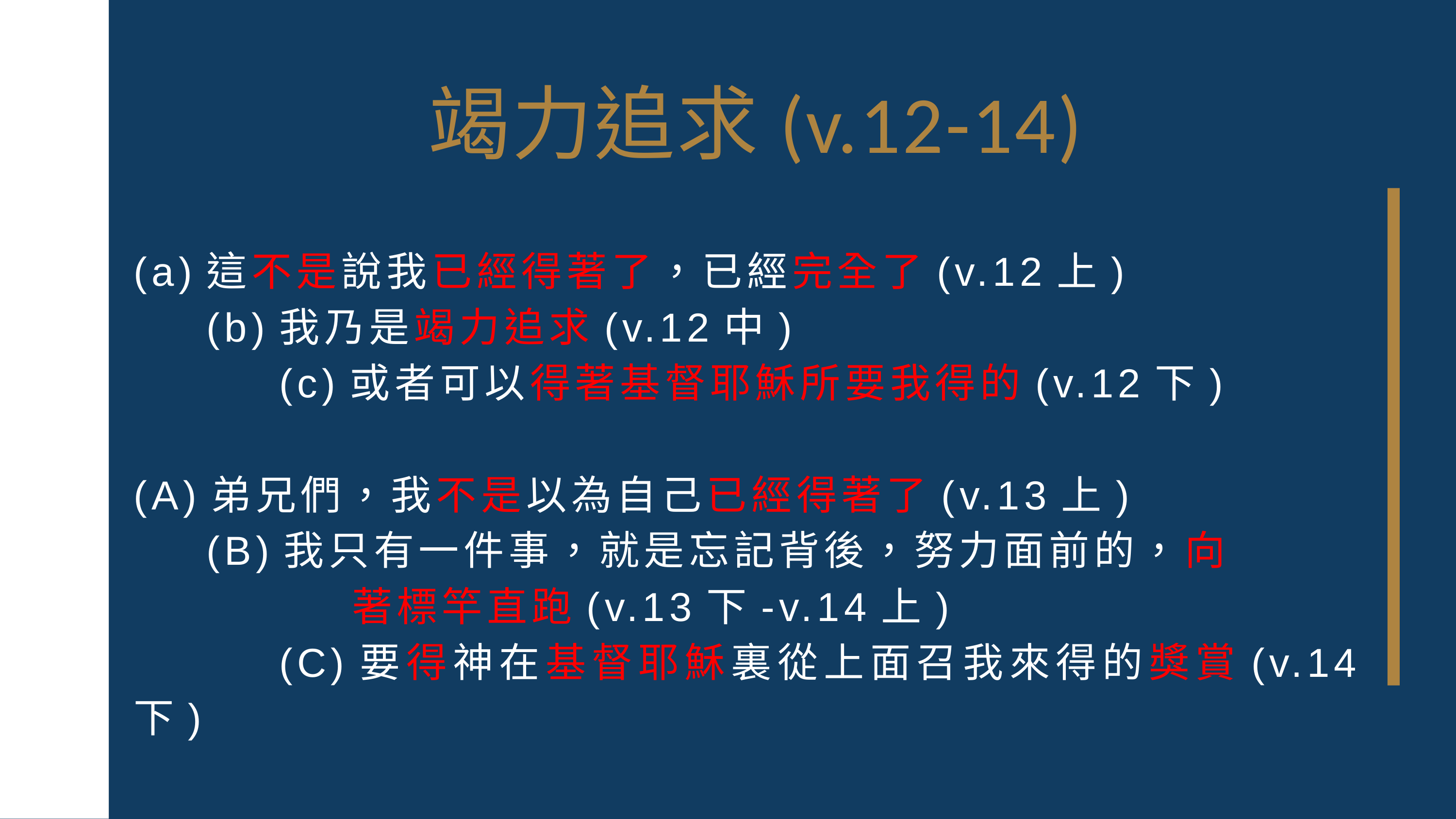

竭力追求(v.12-14)

(a)這不是說我已經得著了，已經完全了(v.12上)
	(b)我乃是竭力追求(v.12中)
		(c)或者可以得著基督耶穌所要我得的(v.12下)

(A)弟兄們，我不是以為自己已經得著了(v.13上)
	(B)我只有一件事，就是忘記背後，努力面前的，向					著標竿直跑(v.13下-v.14上)
		(C)要得神在基督耶穌裏從上面召我來得的獎賞(v.14下)